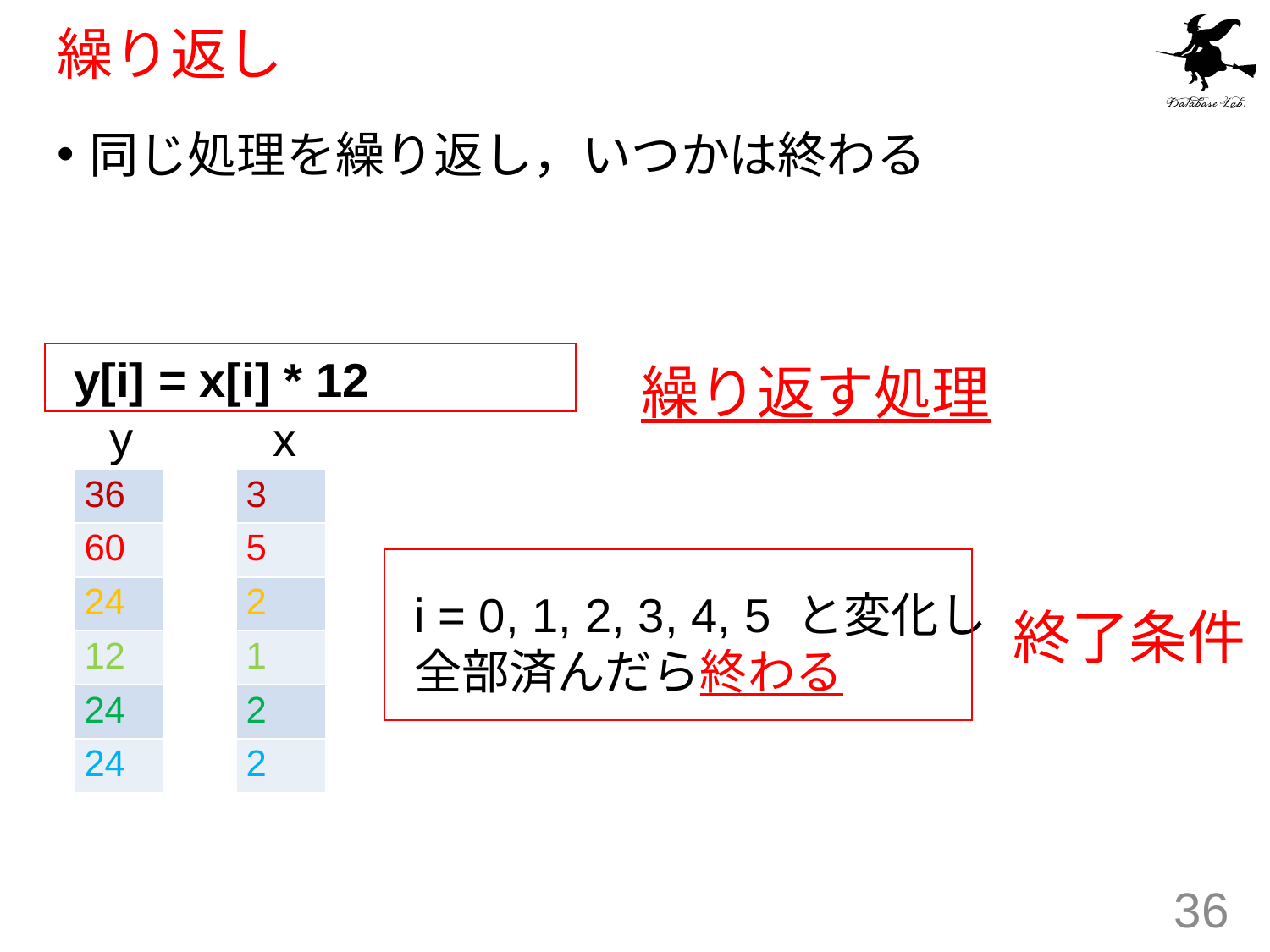

# 繰り返し
同じ処理を繰り返し，いつかは終わる

y[i] = x[i] * 12
繰り返す処理
y
x
| 36 |
| --- |
| 60 |
| 24 |
| 12 |
| 24 |
| 24 |
| 3 |
| --- |
| 5 |
| 2 |
| 1 |
| 2 |
| 2 |

i = 0, 1, 2, 3, 4, 5 と変化し
全部済んだら終わる
終了条件
36